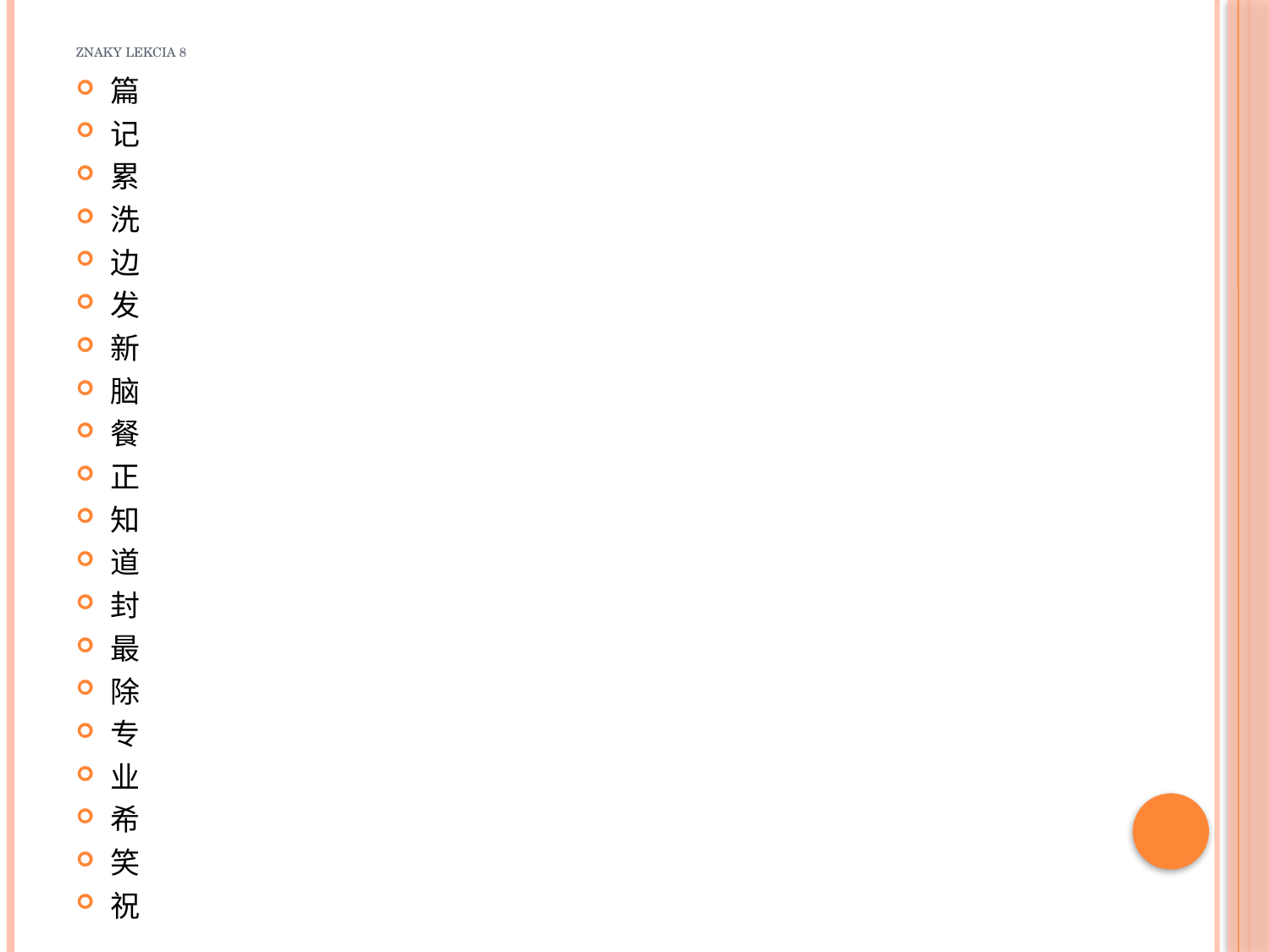

# Znaky Lekcia 8
篇
记
累
洗
边
发
新
脑
餐
正
知
道
封
最
除
专
业
希
笑
祝